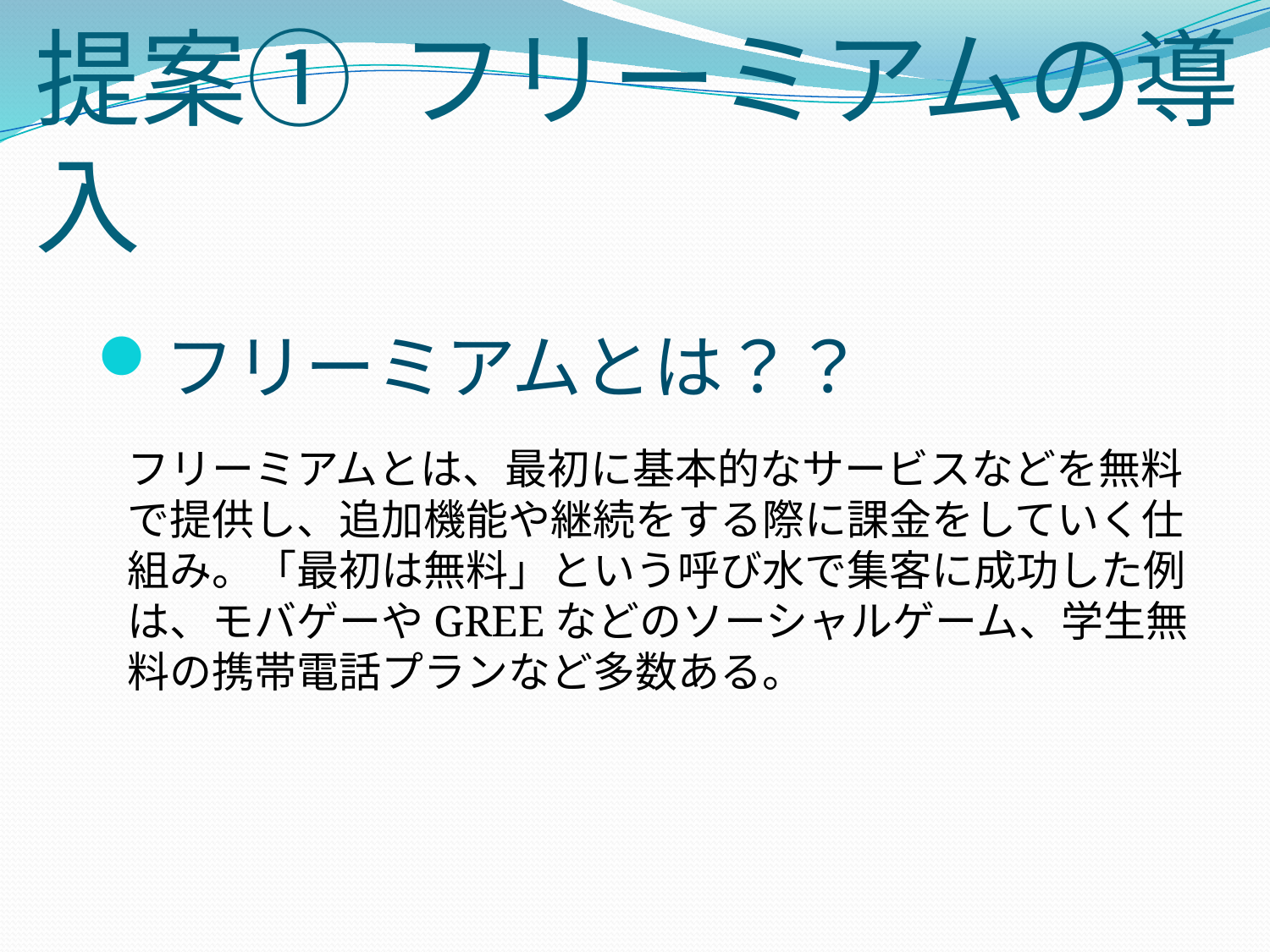

# 提案①  フリーミアムの導入
フリーミアムとは？？

フリーミアムとは、最初に基本的なサービスなどを無料で提供し、追加機能や継続をする際に課金をしていく仕組み。「最初は無料」という呼び水で集客に成功した例は、モバゲーやGREEなどのソーシャルゲーム、学生無料の携帯電話プランなど多数ある。